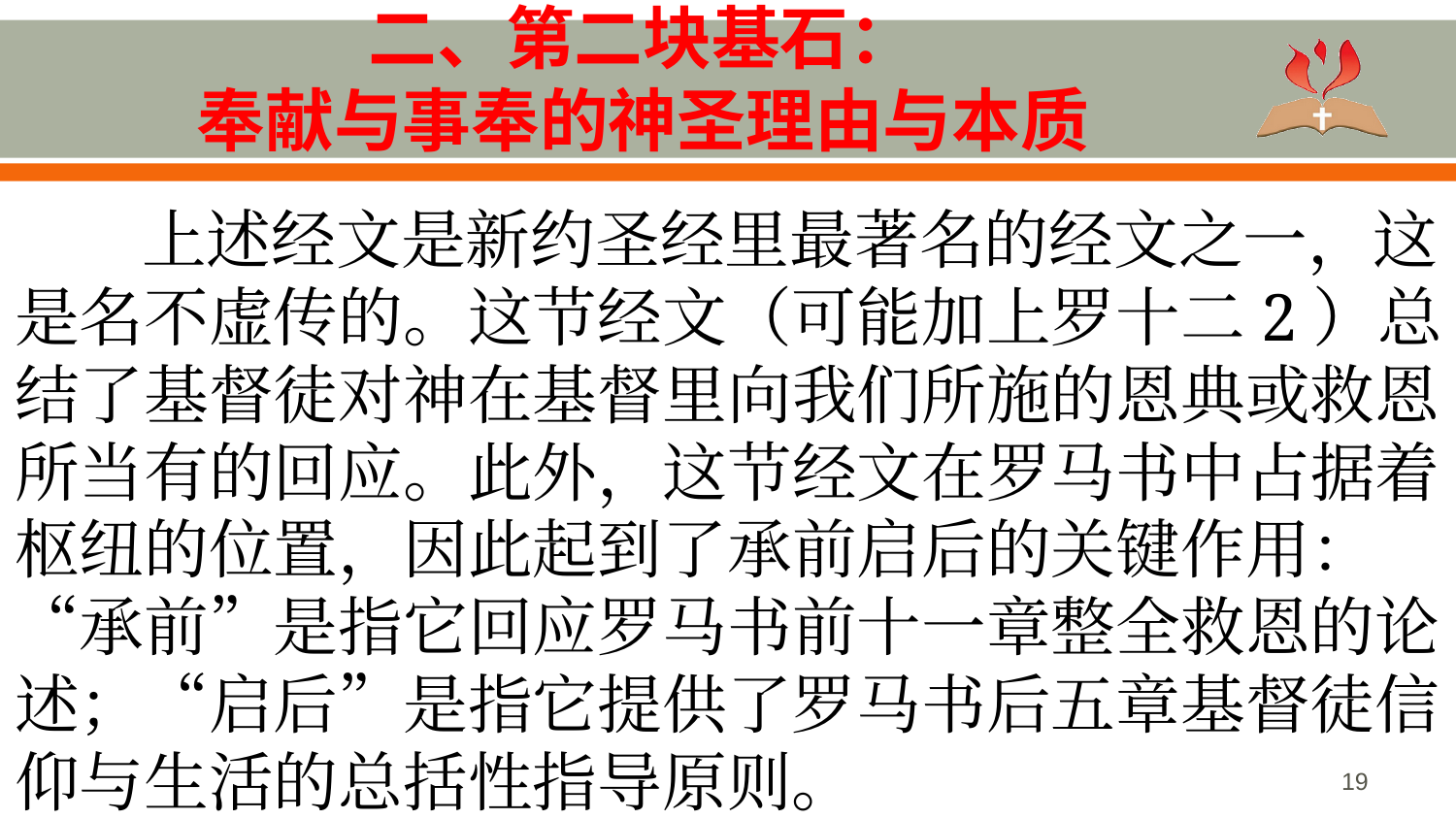

# 二、第二块基石： 奉献与事奉的神圣理由与本质
上述经文是新约圣经里最著名的经文之一，这是名不虚传的。这节经文（可能加上罗十二2）总结了基督徒对神在基督里向我们所施的恩典或救恩所当有的回应。此外，这节经文在罗马书中占据着枢纽的位置，因此起到了承前启后的关键作用：“承前”是指它回应罗马书前十一章整全救恩的论述；“启后”是指它提供了罗马书后五章基督徒信仰与生活的总括性指导原则。

19